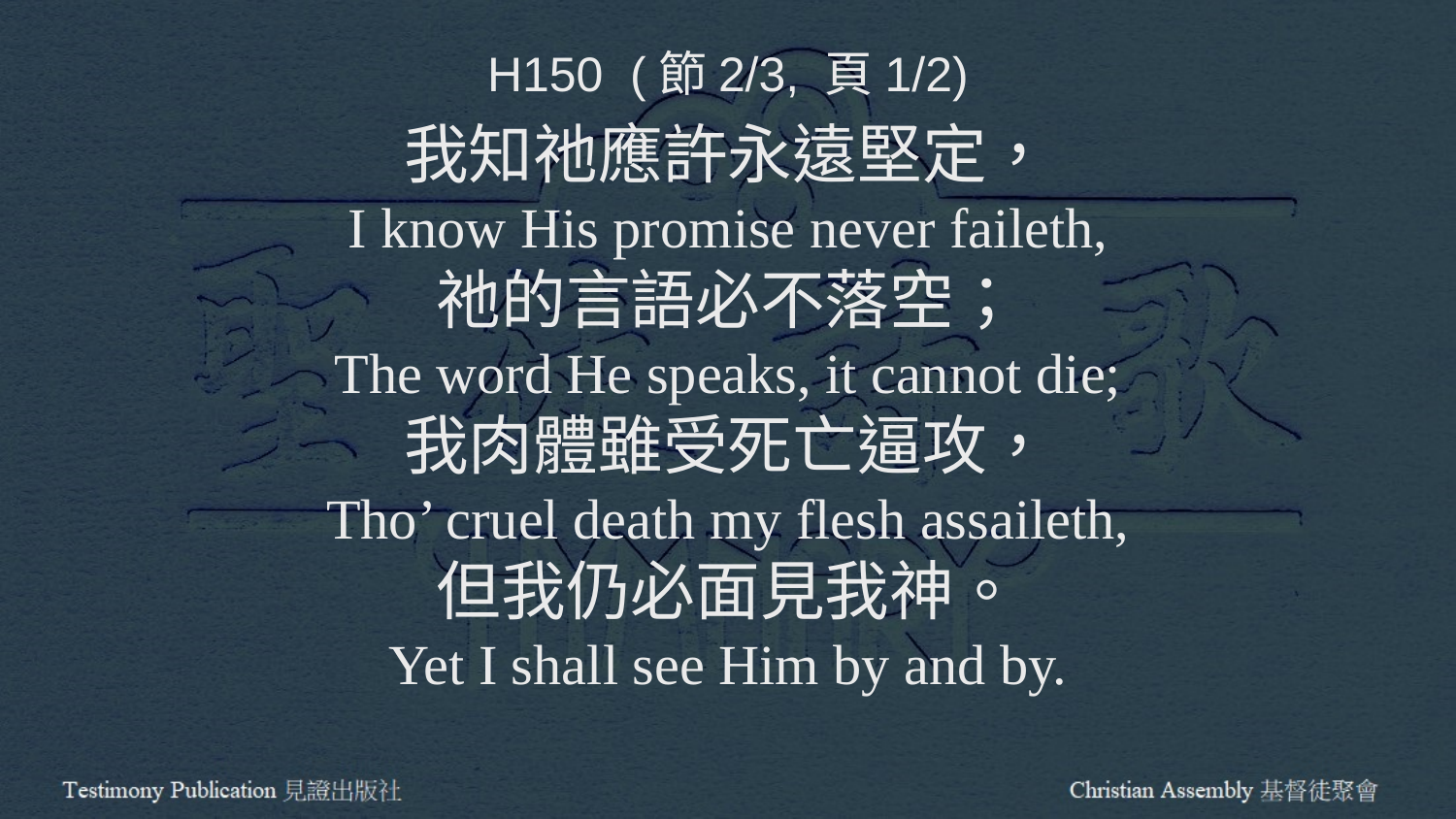

H150  (節2/3, 頁1/2)
我知祂應許永遠堅定，
I know His promise never faileth,
祂的言語必不落空；
The word He speaks, it cannot die;
我肉體雖受死亡逼攻，
Tho’ cruel death my flesh assaileth,
但我仍必面見我神。
Yet I shall see Him by and by.